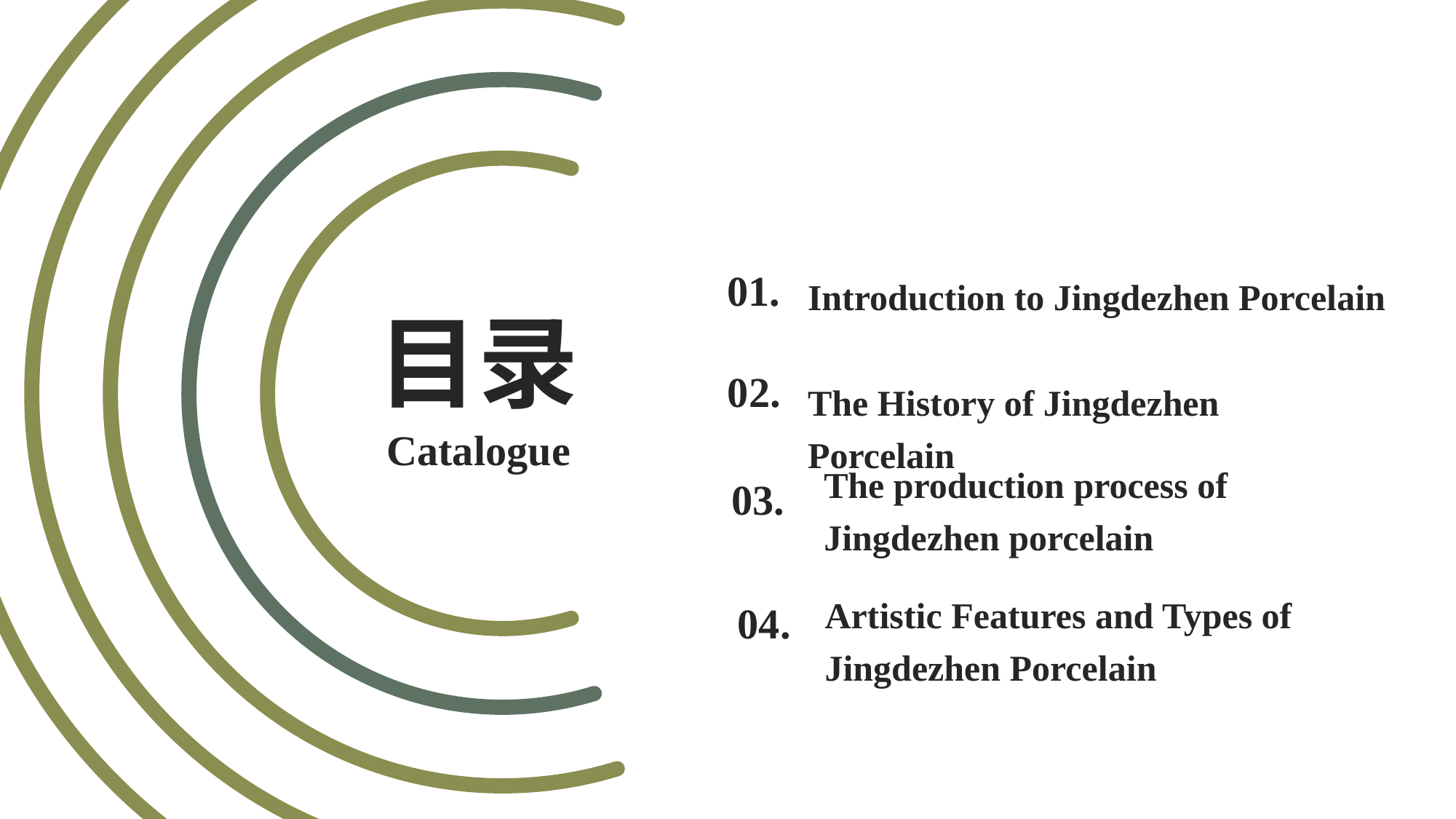

01.
Introduction to Jingdezhen Porcelain
目录
02.
The History of Jingdezhen Porcelain
Catalogue
The production process of Jingdezhen porcelain
03.
Artistic Features and Types of Jingdezhen Porcelain
04.